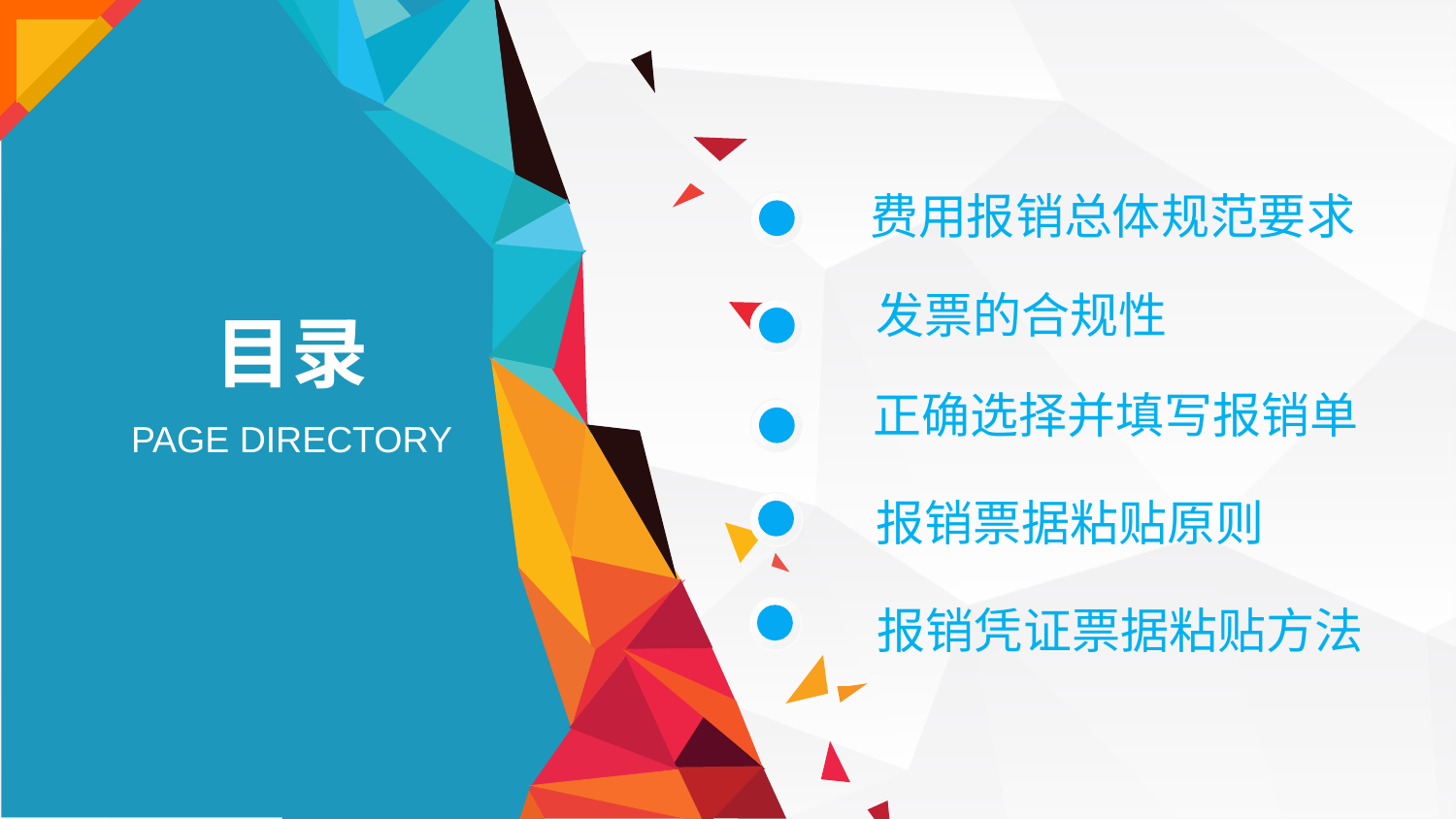

费用报销总体规范要求

发票的合规性
目录

正确选择并填写报销单

PAGE DIRECTORY

报销票据粘贴原则

报销凭证票据粘贴方法